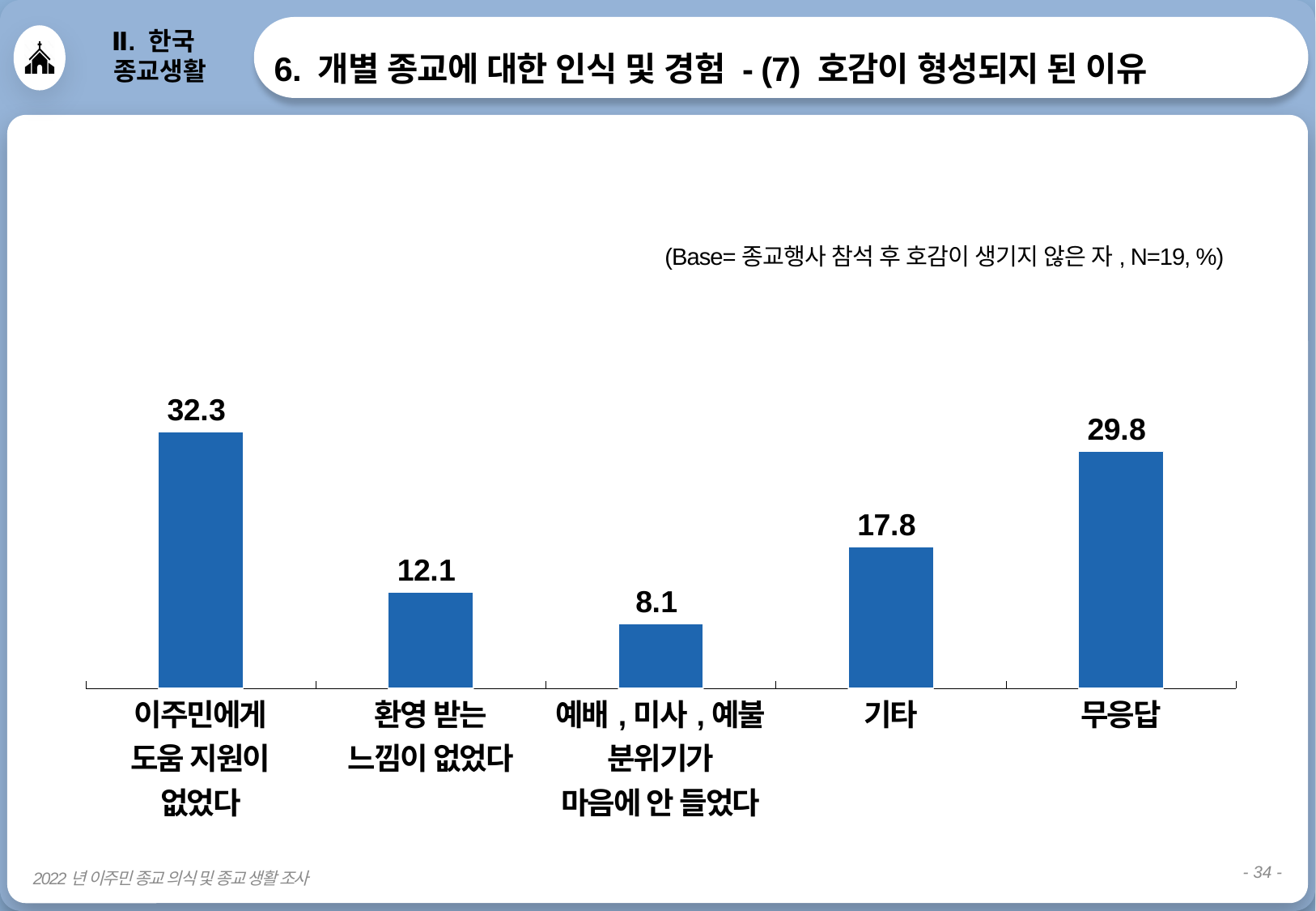

6. 개별 종교에 대한 인식 및 경험 - (7) 호감이 형성되지 된 이유
Ⅱ. 한국
 종교생활
(Base=종교행사 참석 후 호감이 생기지 않은 자, N=19, %)

### Chart

| Category | 개신교인 |
|---|---|
| 이주민에게 도움 지원이 없었다 | 환영 받는 느낌이 없었다 | 예배,미사,예불 분위기가 마음에 안 들었다 | 기타 | 무응답 |
| --- | --- | --- | --- | --- |